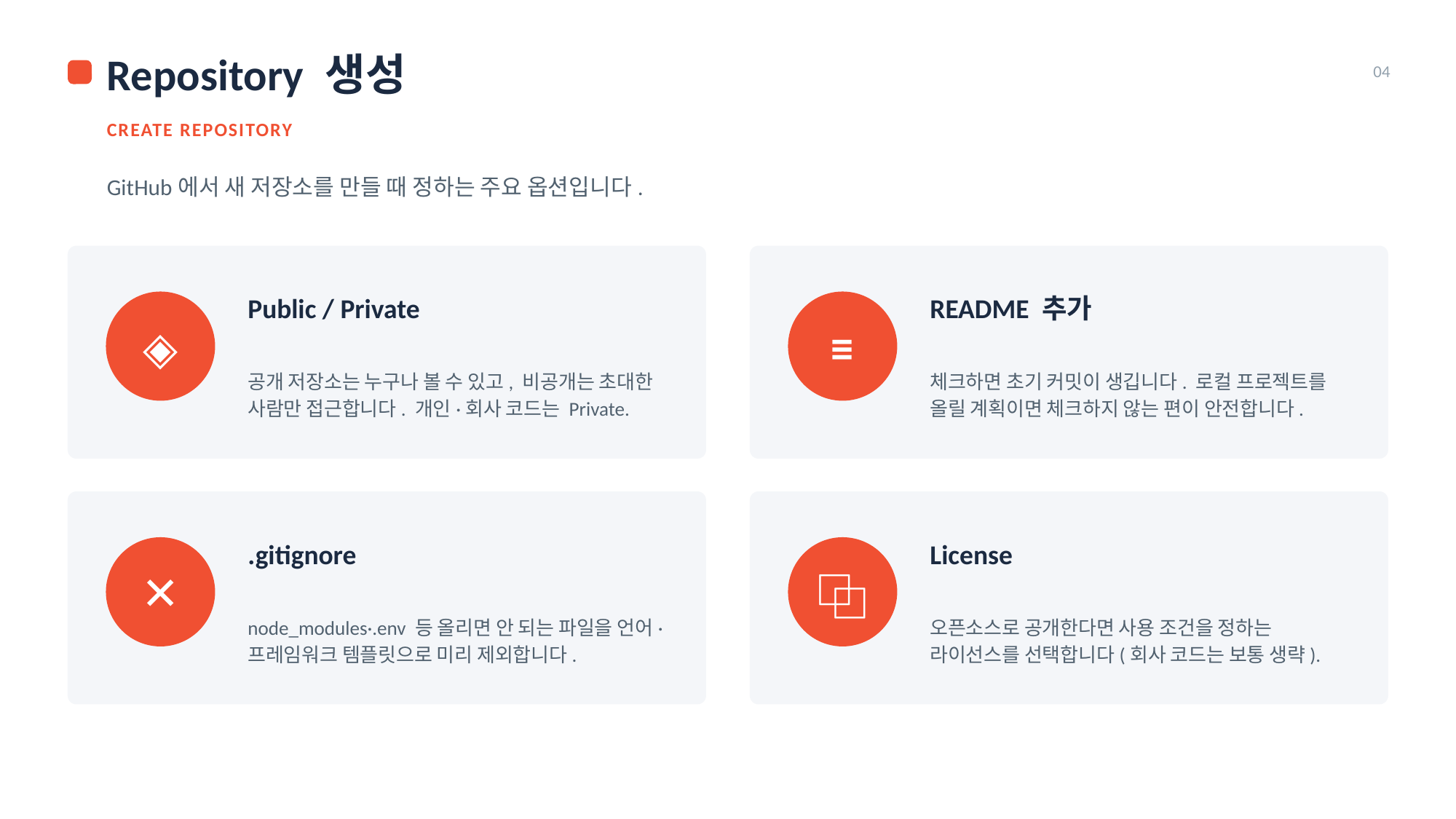

Repository 생성
04

CREATE REPOSITORY
GitHub에서 새 저장소를 만들 때 정하는 주요 옵션입니다.

Public / Private
README 추가

◈

≡
공개 저장소는 누구나 볼 수 있고, 비공개는 초대한 사람만 접근합니다. 개인·회사 코드는 Private.
체크하면 초기 커밋이 생깁니다. 로컬 프로젝트를 올릴 계획이면 체크하지 않는 편이 안전합니다.

.gitignore
License

✕

⧉
node_modules·.env 등 올리면 안 되는 파일을 언어·프레임워크 템플릿으로 미리 제외합니다.
오픈소스로 공개한다면 사용 조건을 정하는 라이선스를 선택합니다(회사 코드는 보통 생략).